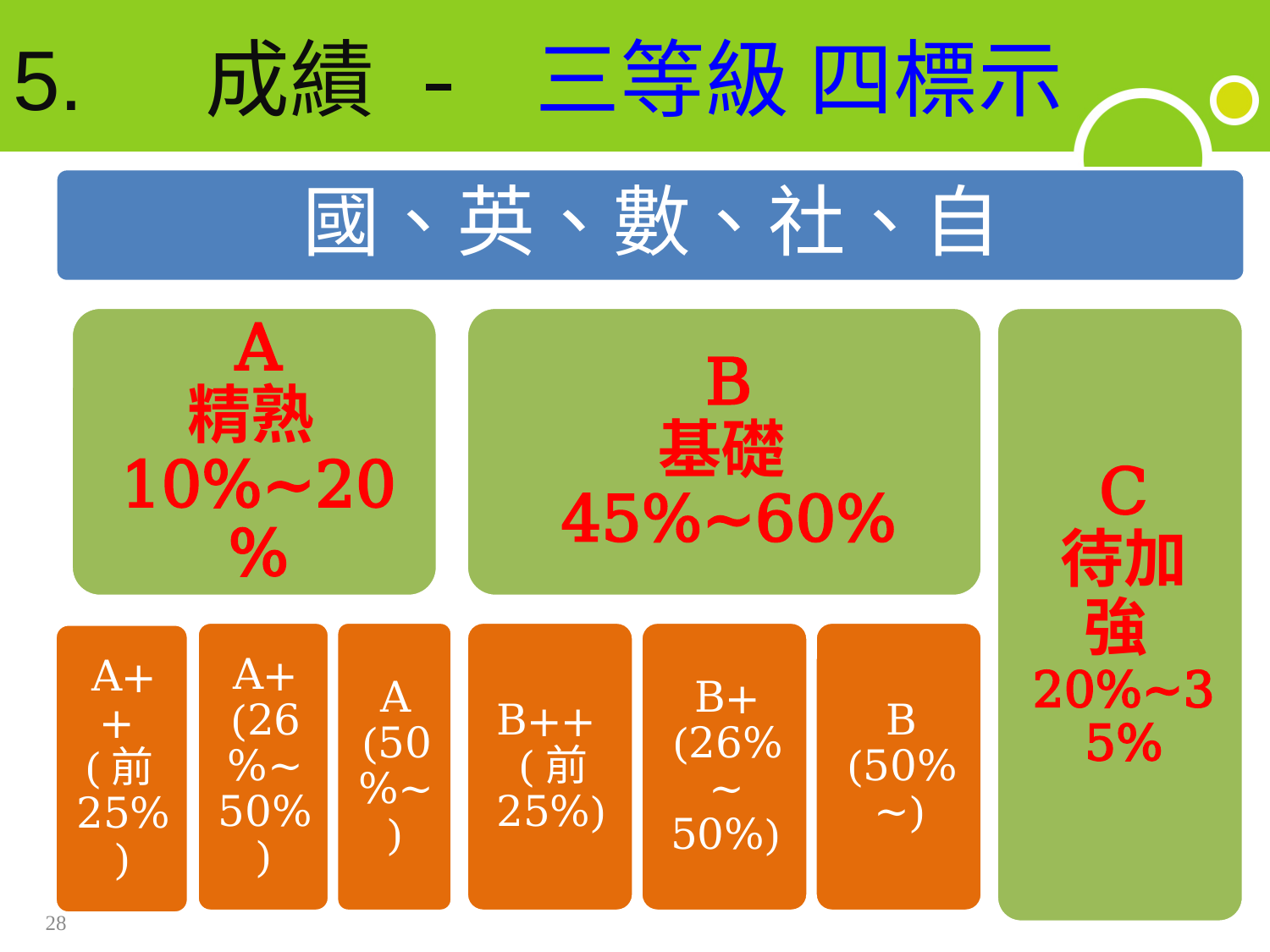

# 5.  成績 - 三等級 四標示
國、英、數、社、自
A
精熟10%~20%
A++
(前25%)
A+ (26%~
50%)
A
(50%~)
B
基礎
45%~60%
B++
(前
25%)
B+ (26%~
50%)
B
(50%
~)
C
待加強20%~35%
28